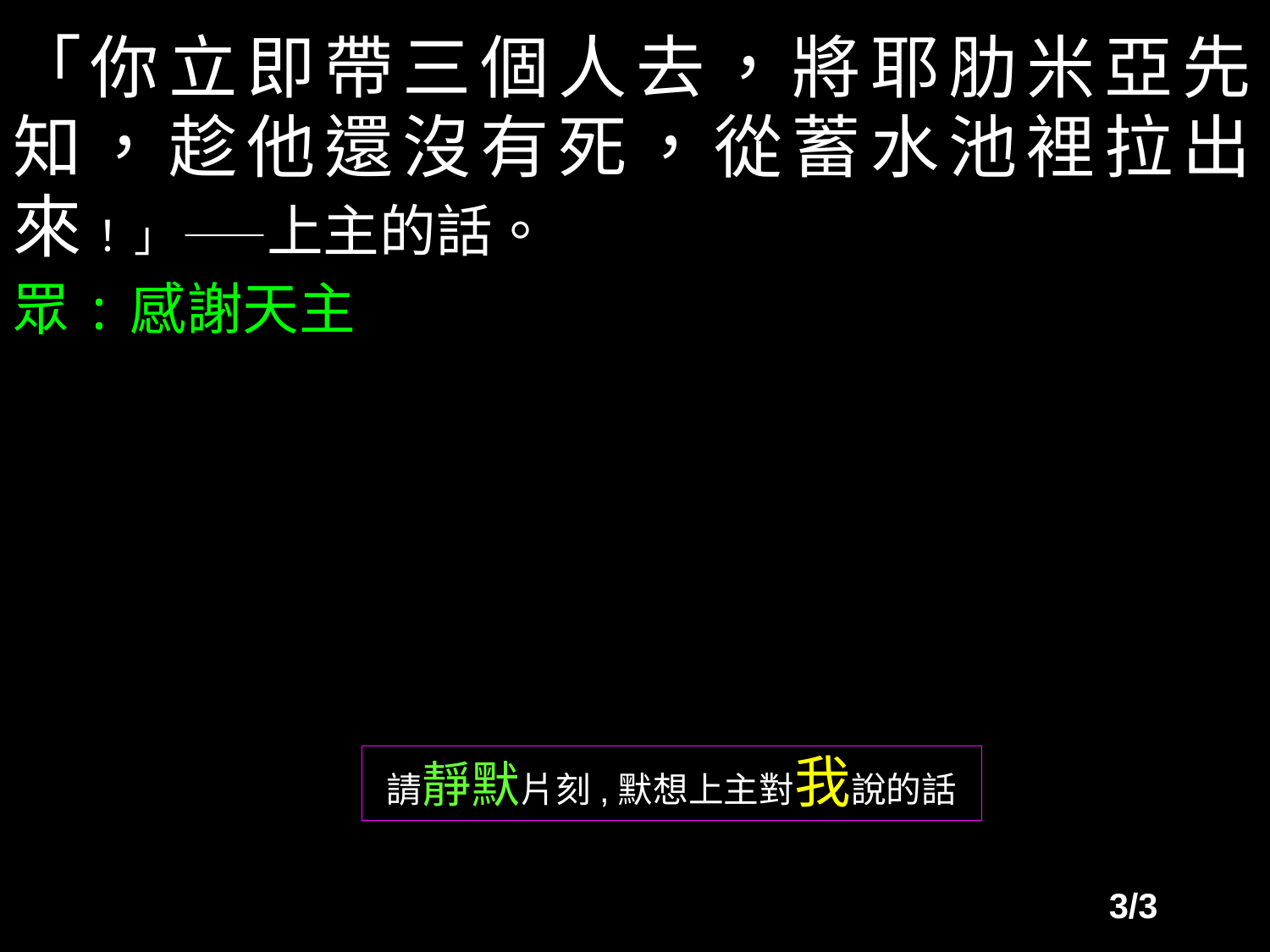

「你立即帶三個人去，將耶肋米亞先知，趁他還沒有死，從蓄水池裡拉出來！」——上主的話。
眾:感謝天主

請靜默片刻,默想上主對我說的話
3/3